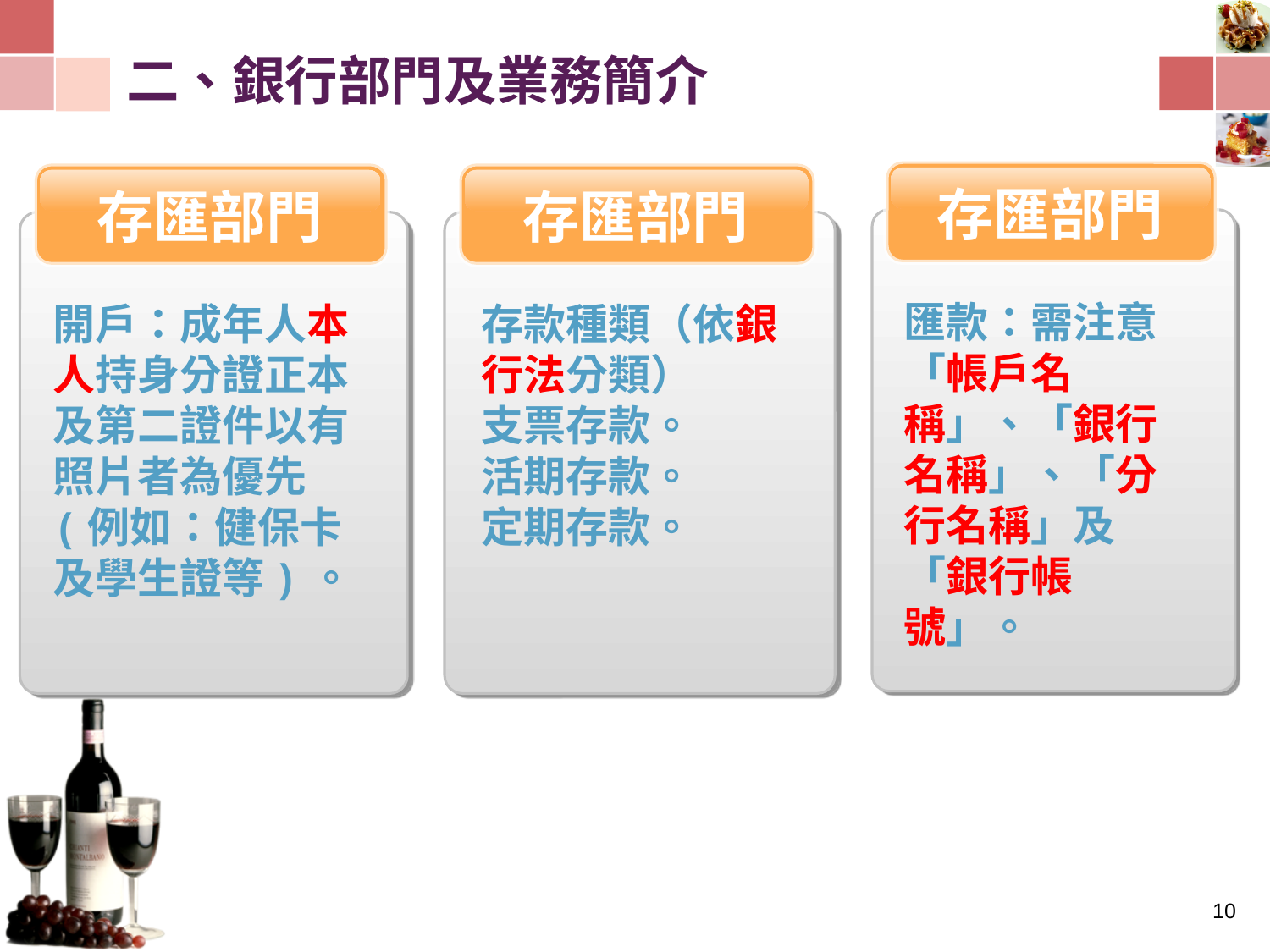

# 二、銀行部門及業務簡介

存匯部門

匯款：需注意「帳戶名稱」、「銀行名稱」、「分行名稱」及「銀行帳號」。

存匯部門

開戶：成年人本人持身分證正本及第二證件以有照片者為優先(例如：健保卡及學生證等)。

存匯部門

存款種類（依銀行法分類）
支票存款。
活期存款。
定期存款。
10